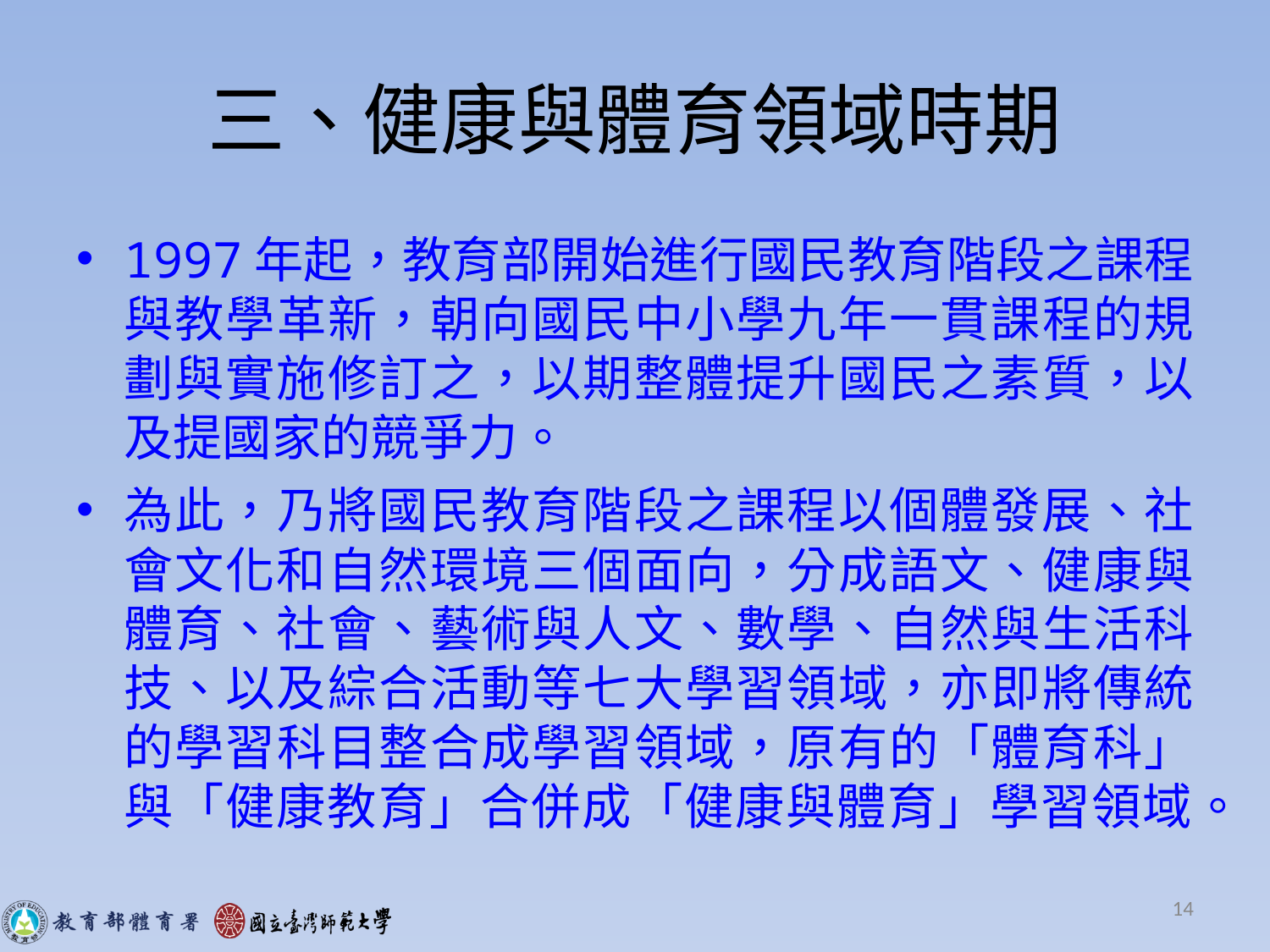

# 三、健康與體育領域時期
1997年起，教育部開始進行國民教育階段之課程與教學革新，朝向國民中小學九年一貫課程的規劃與實施修訂之，以期整體提升國民之素質，以及提國家的競爭力。
為此，乃將國民教育階段之課程以個體發展、社會文化和自然環境三個面向，分成語文、健康與體育、社會、藝術與人文、數學、自然與生活科技、以及綜合活動等七大學習領域，亦即將傳統的學習科目整合成學習領域，原有的「體育科」與「健康教育」合併成「健康與體育」學習領域。
14